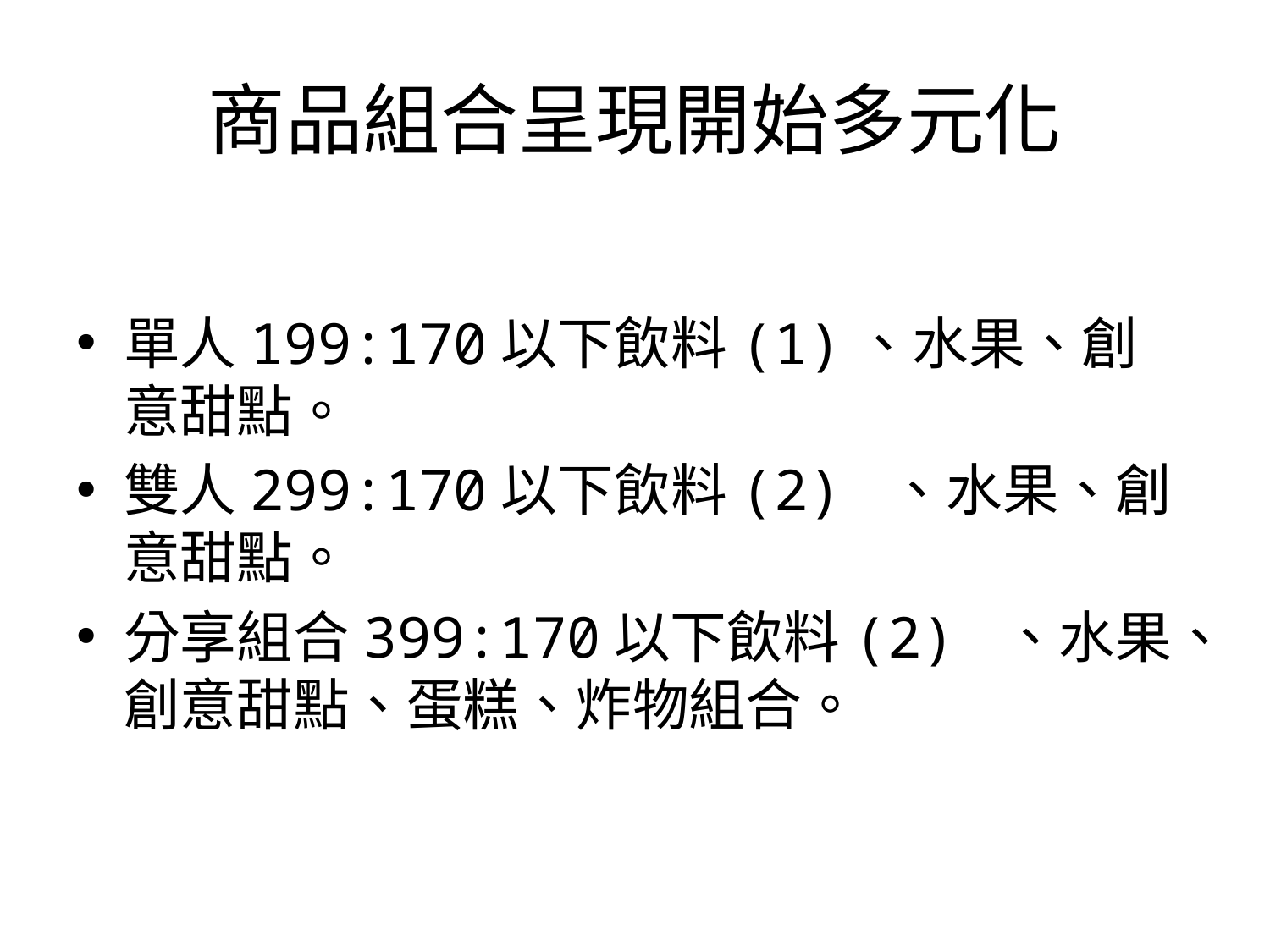

# 商品組合呈現開始多元化

單人199:170以下飲料(1)、水果、創意甜點。
雙人299:170以下飲料(2) 、水果、創意甜點。
分享組合399:170以下飲料(2) 、水果、創意甜點、蛋糕、炸物組合。